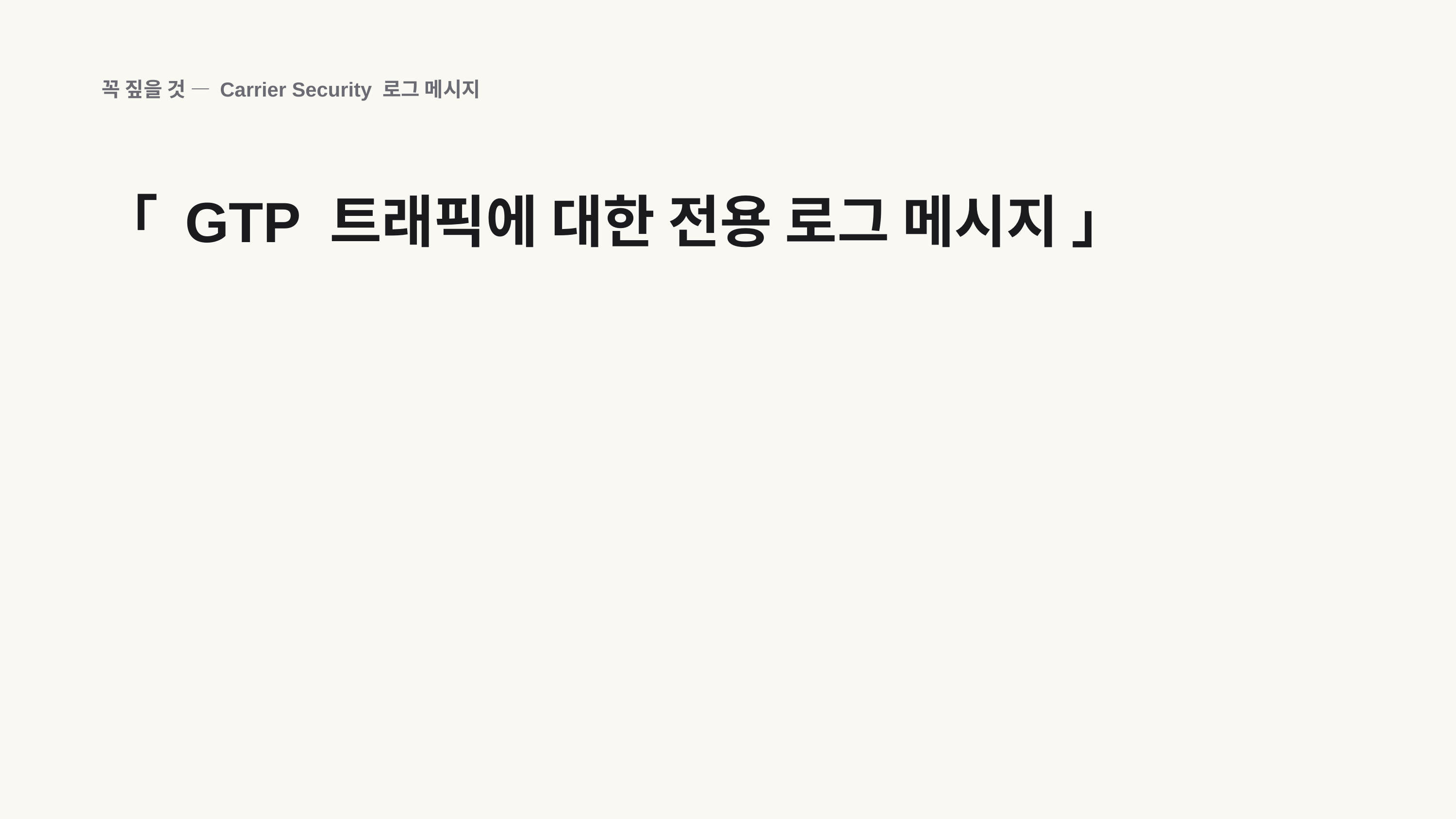

꼭 짚을 것 — Carrier Security 로그 메시지
「 GTP 트래픽에 대한 전용 로그 메시지 」